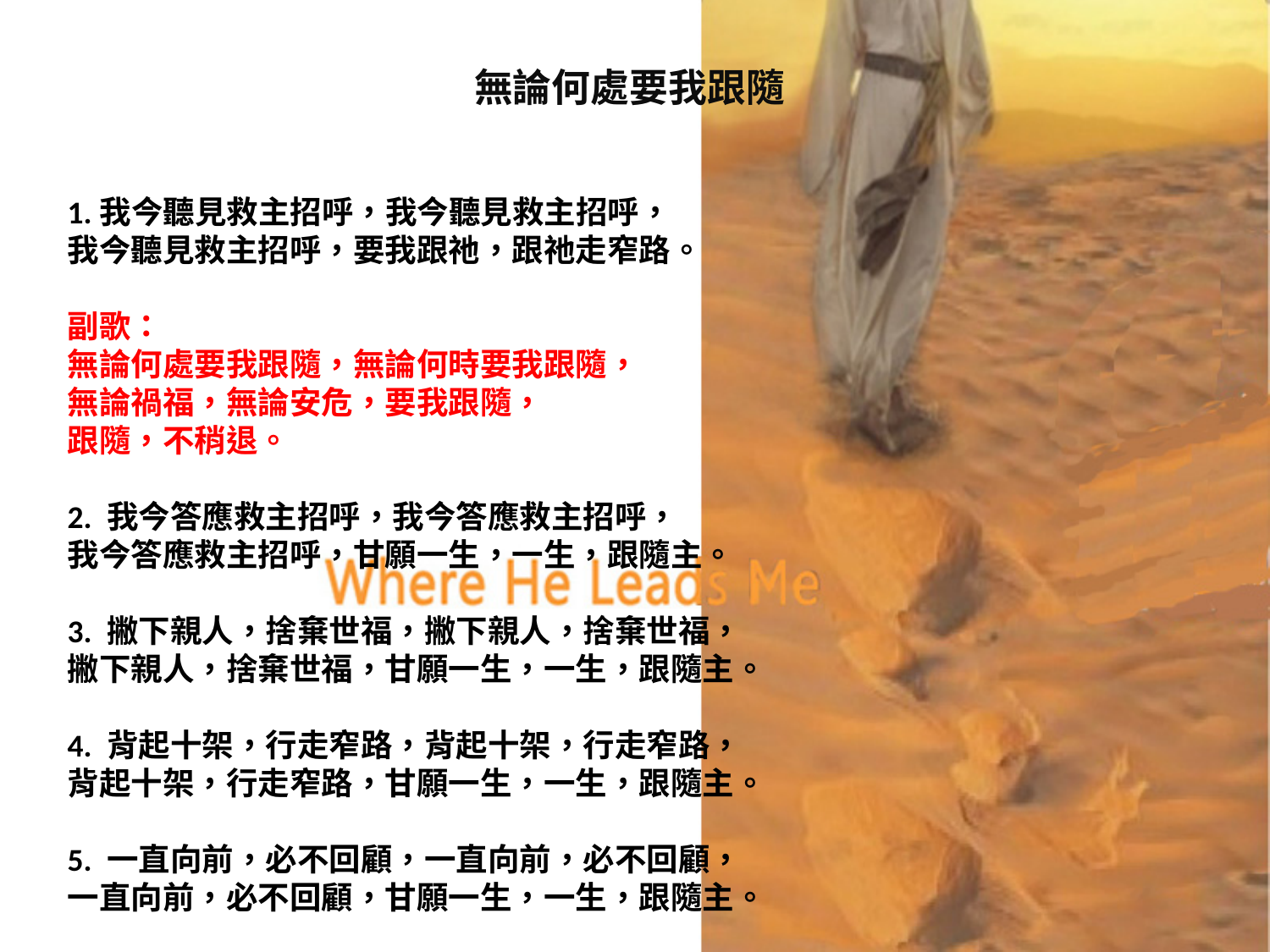

# 無論何處要我跟隨
1.我今聽見救主招呼，我今聽見救主招呼，
我今聽見救主招呼，要我跟祂，跟祂走窄路。

副歌：
無論何處要我跟隨，無論何時要我跟隨，
無論禍福，無論安危，要我跟隨，
跟隨，不稍退。

2. 我今答應救主招呼，我今答應救主招呼，
我今答應救主招呼，甘願一生，一生，跟隨主。

3. 撇下親人，捨棄世福，撇下親人，捨棄世福，
撇下親人，捨棄世福，甘願一生，一生，跟隨主。

4. 背起十架，行走窄路，背起十架，行走窄路，
背起十架，行走窄路，甘願一生，一生，跟隨主。

5. 一直向前，必不回顧，一直向前，必不回顧，
一直向前，必不回顧，甘願一生，一生，跟隨主。